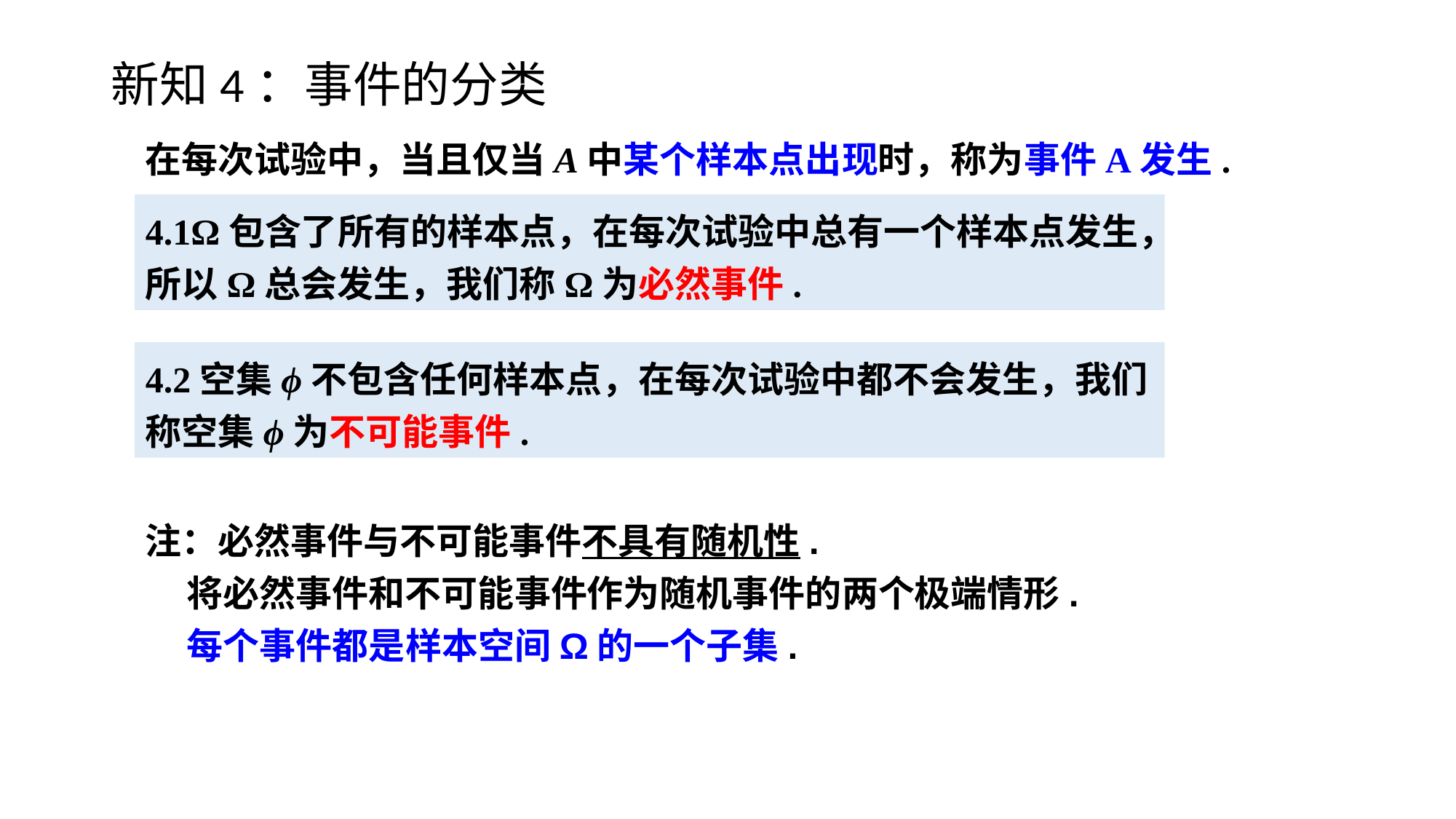

# 新知4：事件的分类
在每次试验中，当且仅当A中某个样本点出现时，称为事件A发生.
4.1Ω包含了所有的样本点，在每次试验中总有一个样本点发生，
所以Ω总会发生，我们称Ω为必然事件.
4.2空集ϕ不包含任何样本点，在每次试验中都不会发生，我们称空集ϕ为不可能事件.
注：必然事件与不可能事件不具有随机性.
    将必然事件和不可能事件作为随机事件的两个极端情形.
    每个事件都是样本空间Ω的一个子集.